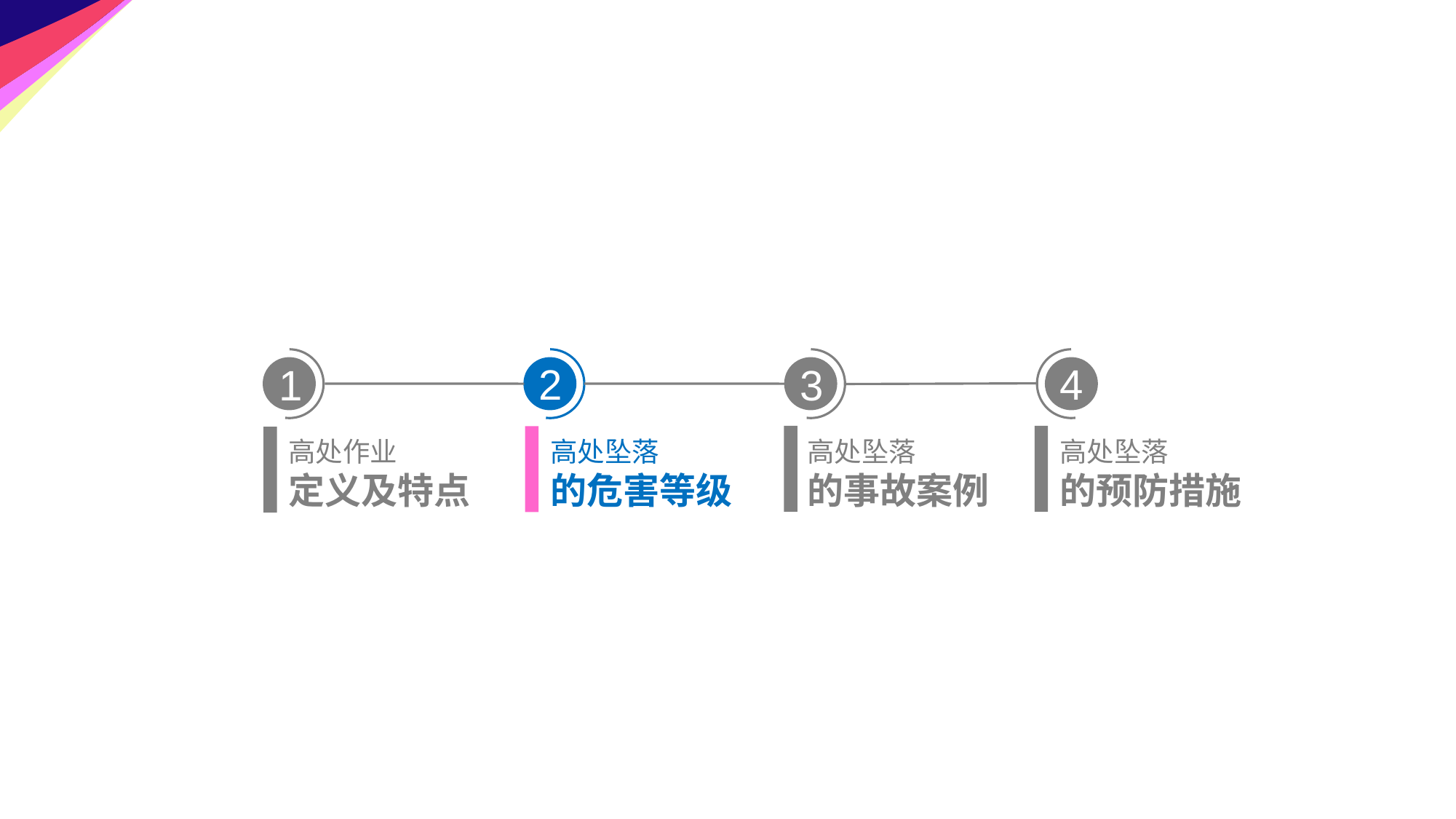

1

3

4

高处作业
定义及特点
高处坠落
的事故案例
高处坠落
的预防措施

2

高处坠落
的危害等级